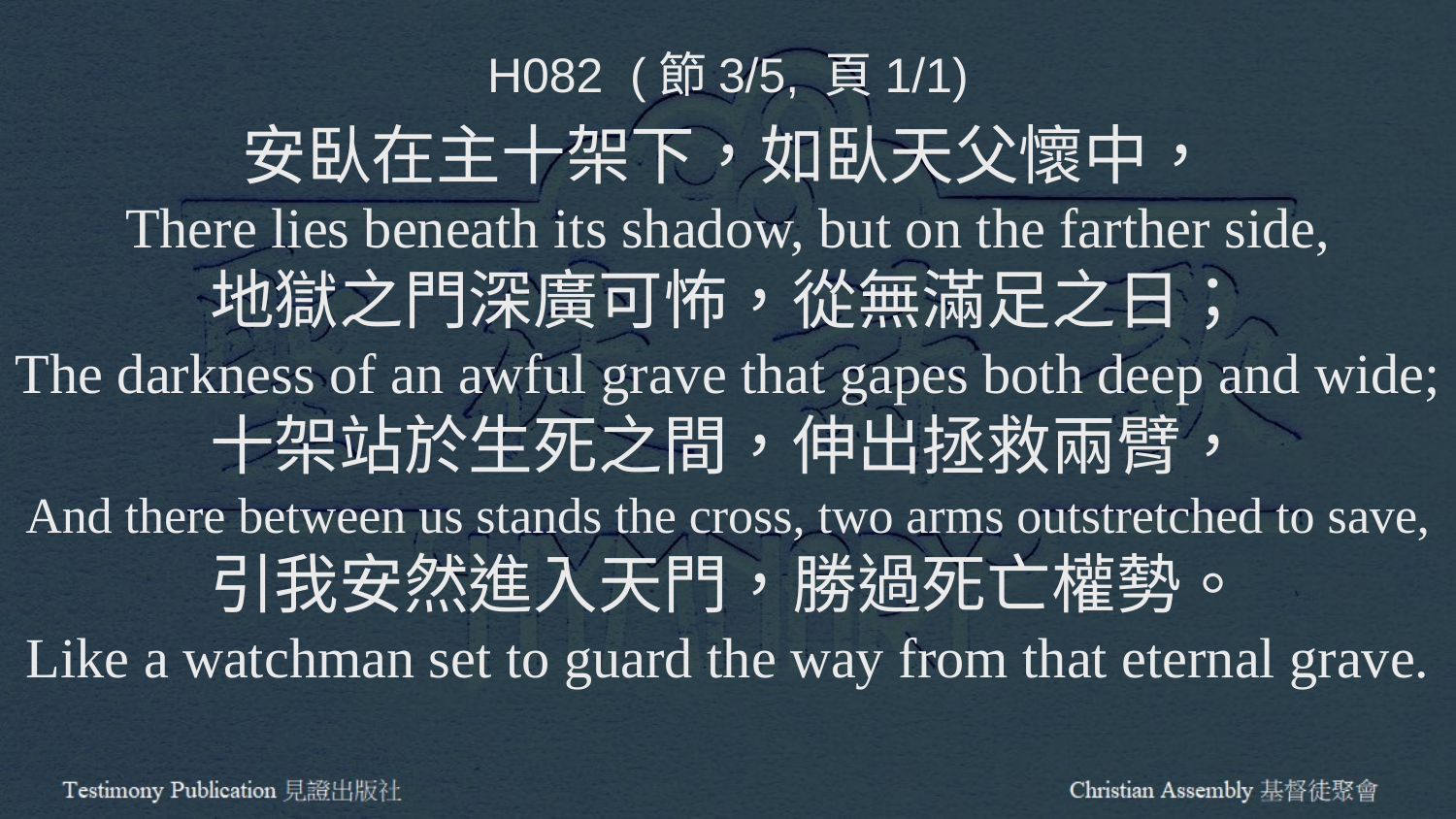

H082  (節3/5, 頁1/1)
安臥在主十架下，如臥天父懷中，
There lies beneath its shadow, but on the farther side,
地獄之門深廣可怖，從無滿足之日；
The darkness of an awful grave that gapes both deep and wide;
十架站於生死之間，伸出拯救兩臂，
And there between us stands the cross, two arms outstretched to save,
引我安然進入天門，勝過死亡權勢。
Like a watchman set to guard the way from that eternal grave.